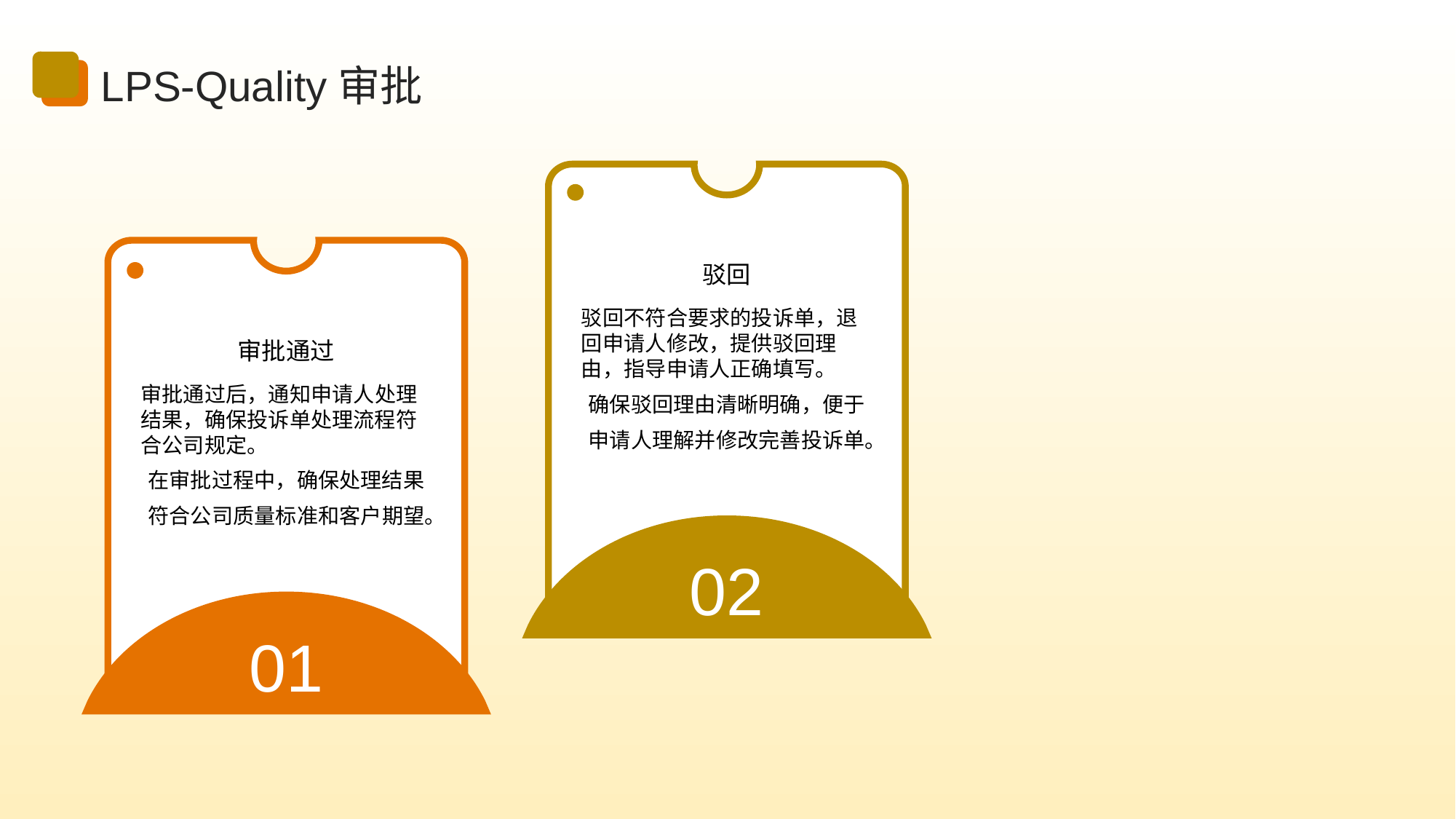

LPS-Quality审批

驳回

审批通过
驳回不符合要求的投诉单，退回申请人修改，提供驳回理由，指导申请人正确填写。
确保驳回理由清晰明确，便于申请人理解并修改完善投诉单。

审批通过后，通知申请人处理结果，确保投诉单处理流程符合公司规定。
在审批过程中，确保处理结果符合公司质量标准和客户期望。

02
01